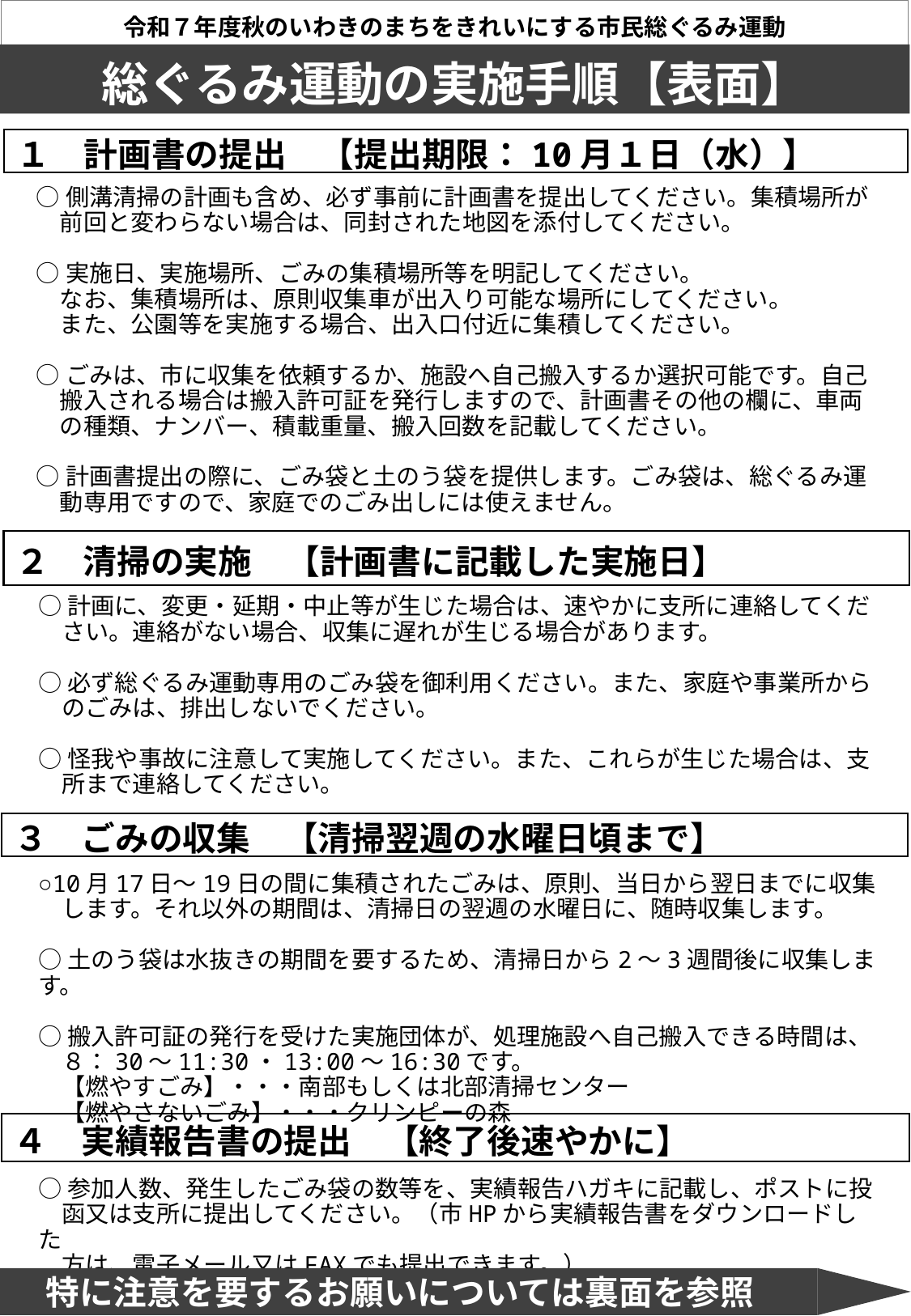

# 令和７年度秋のいわきのまちをきれいにする市民総ぐるみ運動
総ぐるみ運動の実施手順【表面】
１　計画書の提出　【提出期限：10月１日（水）】
○側溝清掃の計画も含め、必ず事前に計画書を提出してください。集積場所が
　前回と変わらない場合は、同封された地図を添付してください。

○実施日、実施場所、ごみの集積場所等を明記してください。
　なお、集積場所は、原則収集車が出入り可能な場所にしてください。
　また、公園等を実施する場合、出入口付近に集積してください。

○ごみは、市に収集を依頼するか、施設へ自己搬入するか選択可能です。自己
　搬入される場合は搬入許可証を発行しますので、計画書その他の欄に、車両
　の種類、ナンバー、積載重量、搬入回数を記載してください。

○計画書提出の際に、ごみ袋と土のう袋を提供します。ごみ袋は、総ぐるみ運
　動専用ですので、家庭でのごみ出しには使えません。
２　清掃の実施　【計画書に記載した実施日】
○計画に、変更・延期・中止等が生じた場合は、速やかに支所に連絡してくだ
　さい。連絡がない場合、収集に遅れが生じる場合があります。

○必ず総ぐるみ運動専用のごみ袋を御利用ください。また、家庭や事業所から
　のごみは、排出しないでください。

○怪我や事故に注意して実施してください。また、これらが生じた場合は、支
　所まで連絡してください。

３　ごみの収集　【清掃翌週の水曜日頃まで】
○10月17日～19日の間に集積されたごみは、原則、当日から翌日までに収集
　します。それ以外の期間は、清掃日の翌週の水曜日に、随時収集します。

○土のう袋は水抜きの期間を要するため、清掃日から2～3週間後に収集します。

○搬入許可証の発行を受けた実施団体が、処理施設へ自己搬入できる時間は、
　８：30～11:30・13:00～16:30です。
　【燃やすごみ】・・・南部もしくは北部清掃センター
　【燃やさないごみ】・・・クリンピーの森
４　実績報告書の提出　【終了後速やかに】
○参加人数、発生したごみ袋の数等を、実績報告ハガキに記載し、ポストに投
　函又は支所に提出してください。（市HPから実績報告書をダウンロードした
　方は、電子メール又はFAXでも提出できます。）

　特に注意を要するお願いについては裏面を参照